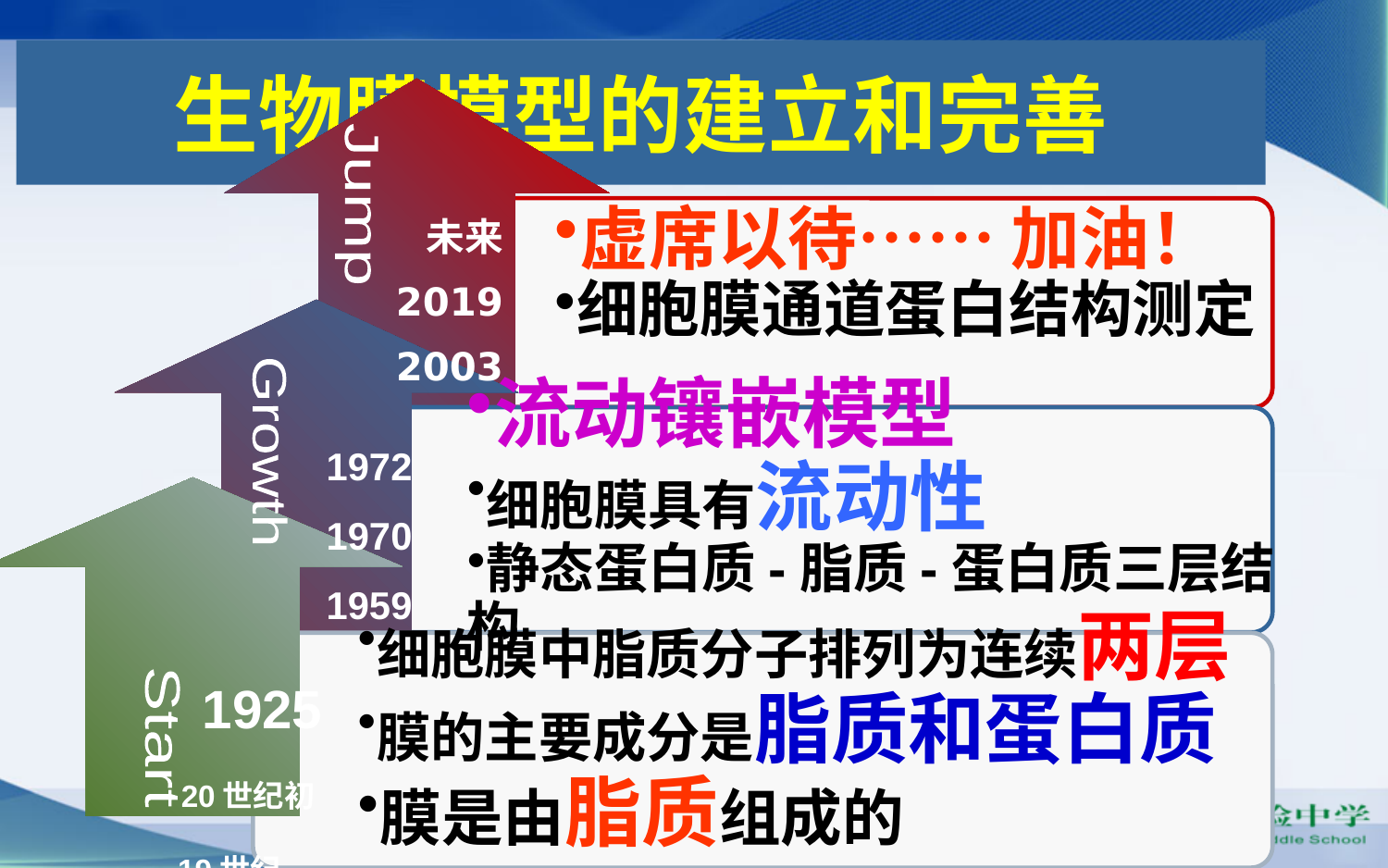

生物膜模型的建立和完善

Jump
未来
2019
2003
虚席以待…… 加油！
细胞膜通道蛋白结构测定

流动镶嵌模型
细胞膜具有流动性
静态蛋白质-脂质-蛋白质三层结构

1972
1970
1959
Growth

细胞膜中脂质分子排列为连续两层
膜的主要成分是脂质和蛋白质
膜是由脂质组成的
1925
20世纪初19世纪

Start